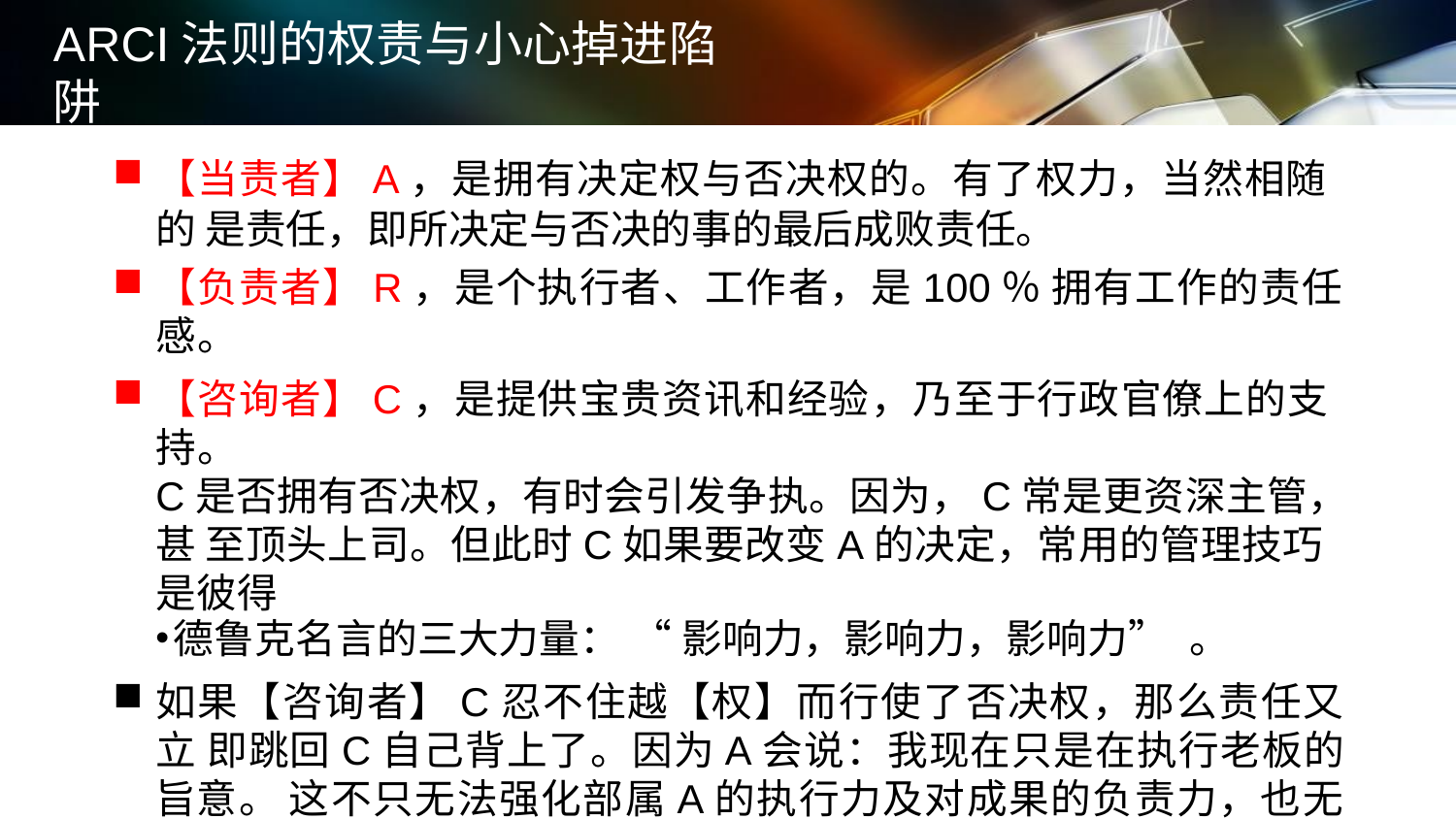

# ARCI法则的权责与小心掉进陷阱
【当责者】A，是拥有决定权与否决权的。有了权力，当然相随的 是责任，即所决定与否决的事的最后成败责任。
【负责者】R，是个执行者、工作者，是100％ 拥有工作的责任感。
【咨询者】C，是提供宝贵资讯和经验，乃至于行政官僚上的支持。
C是否拥有否决权，有时会引发争执。因为，C常是更资深主管，甚 至顶头上司。但此时C如果要改变A的决定，常用的管理技巧是彼得
德鲁克名言的三大力量：“影响力，影响力，影响力”。
如果【咨询者】C忍不住越【权】而行使了否决权，那么责任又立 即跳回C自己背上了。因为A会说：我现在只是在执行老板的旨意。 这不只无法强化部属A的执行力及对成果的负责力，也无法培养部 属的领导力；还可能对部属的信任与信心造成伤害。